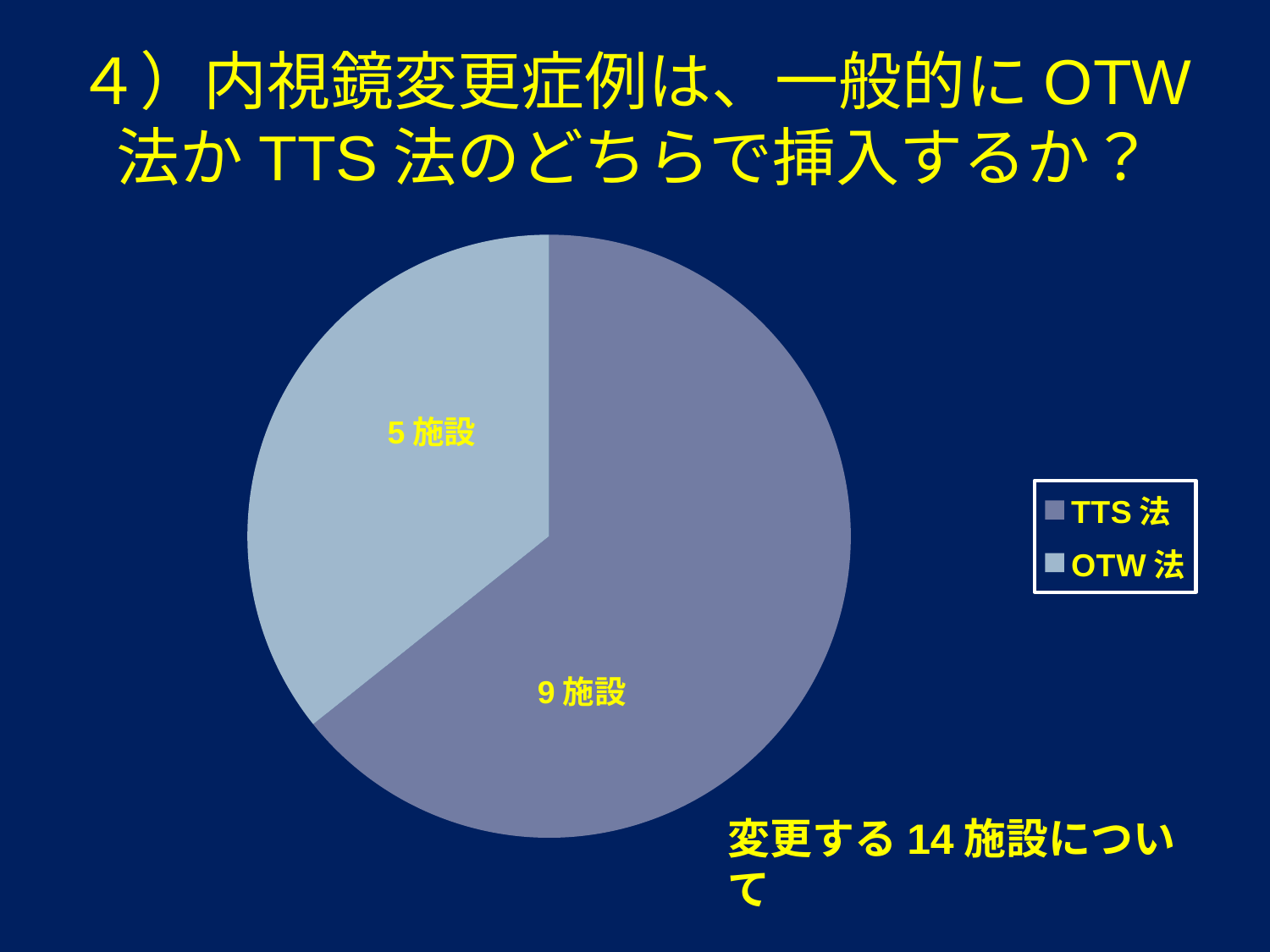

# ４）内視鏡変更症例は、一般的にOTW法かTTS法のどちらで挿入するか？

### Chart

| Category | 施設 |
|---|---|
| TTS法 | 9.0 |
| OTW法 | 5.0 |
5施設
9施設
変更する14施設について